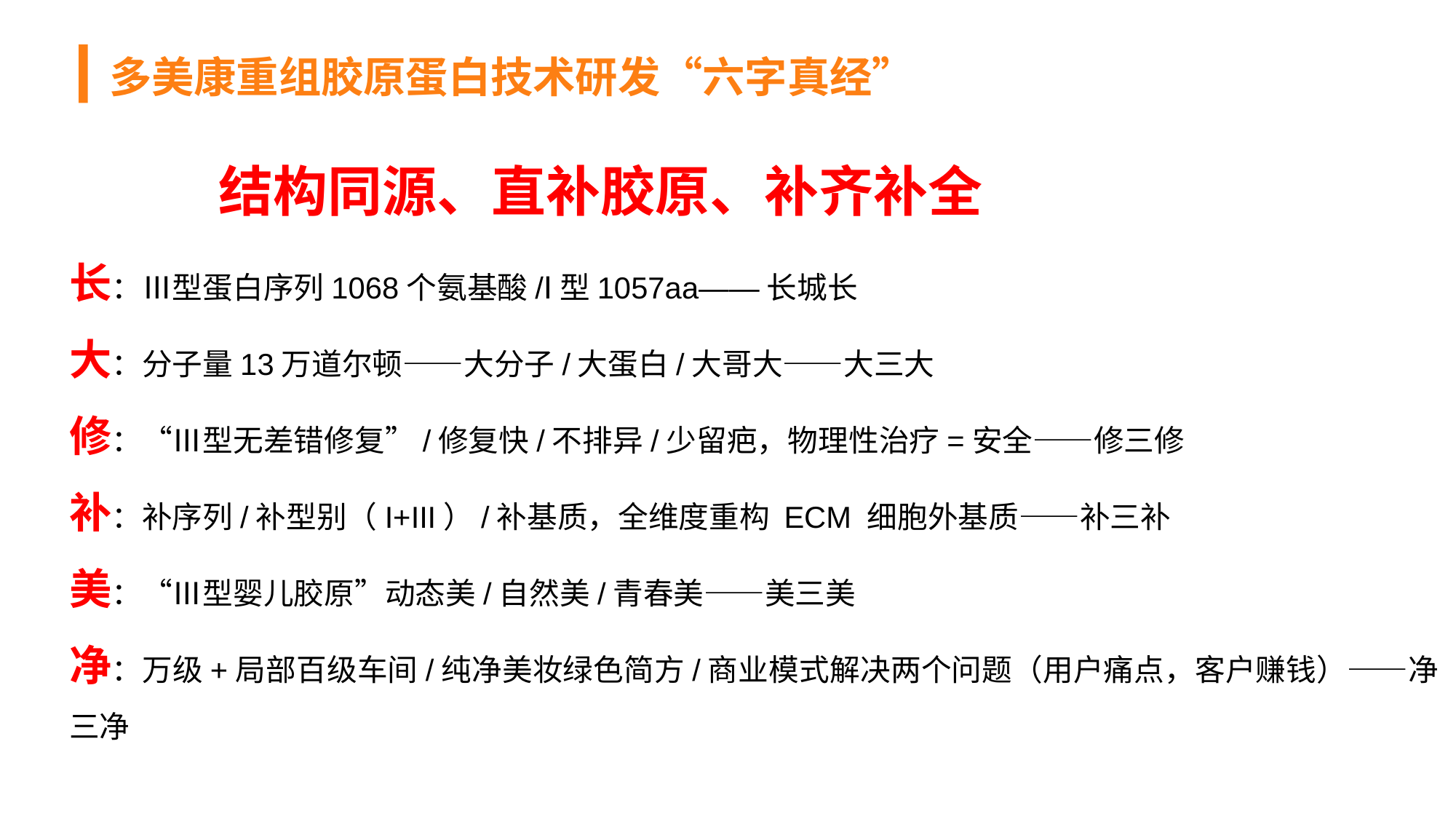

多美康重组胶原蛋白技术研发“六字真经”

           结构同源、直补胶原、补齐补全
长：Ⅲ型蛋白序列1068个氨基酸/Ⅰ型1057aa——长城长
大：分子量13万道尔顿——大分子/大蛋白/大哥大——大三大
修：“Ⅲ型无差错修复”/修复快/不排异/少留疤，物理性治疗=安全——修三修
补：补序列/补型别（I+III）/补基质，全维度重构 ECM 细胞外基质——补三补
美：“Ⅲ型婴儿胶原”动态美/自然美/青春美——美三美
净：万级+局部百级车间/纯净美妆绿色简方/商业模式解决两个问题（用户痛点，客户赚钱）——净三净